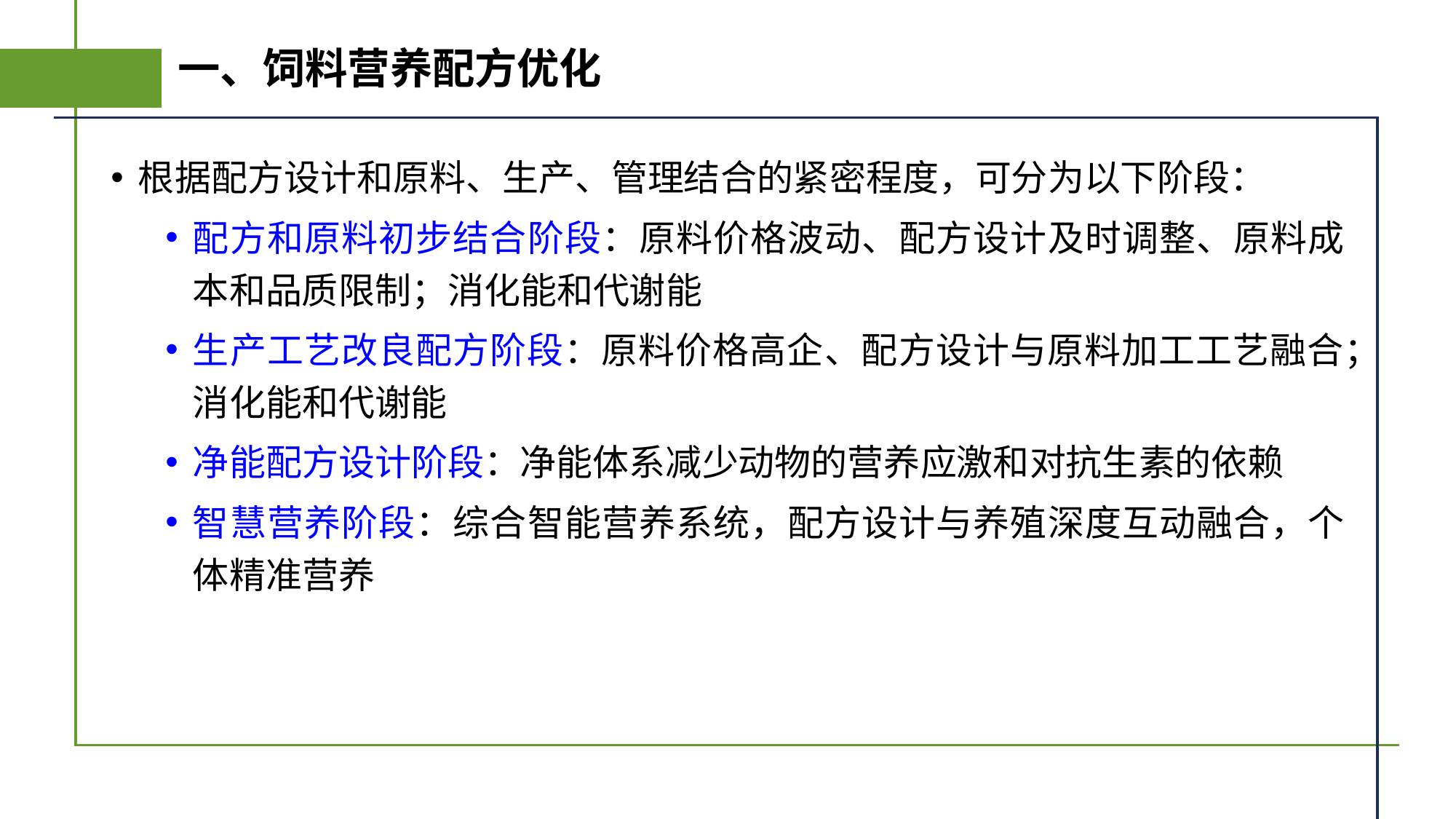

# 一、饲料营养配方优化
根据配方设计和原料、生产、管理结合的紧密程度，可分为以下阶段：
配方和原料初步结合阶段：原料价格波动、配方设计及时调整、原料成本和品质限制；消化能和代谢能
生产工艺改良配方阶段：原料价格高企、配方设计与原料加工工艺融合；消化能和代谢能
净能配方设计阶段：净能体系减少动物的营养应激和对抗生素的依赖
智慧营养阶段：综合智能营养系统，配方设计与养殖深度互动融合，个体精准营养